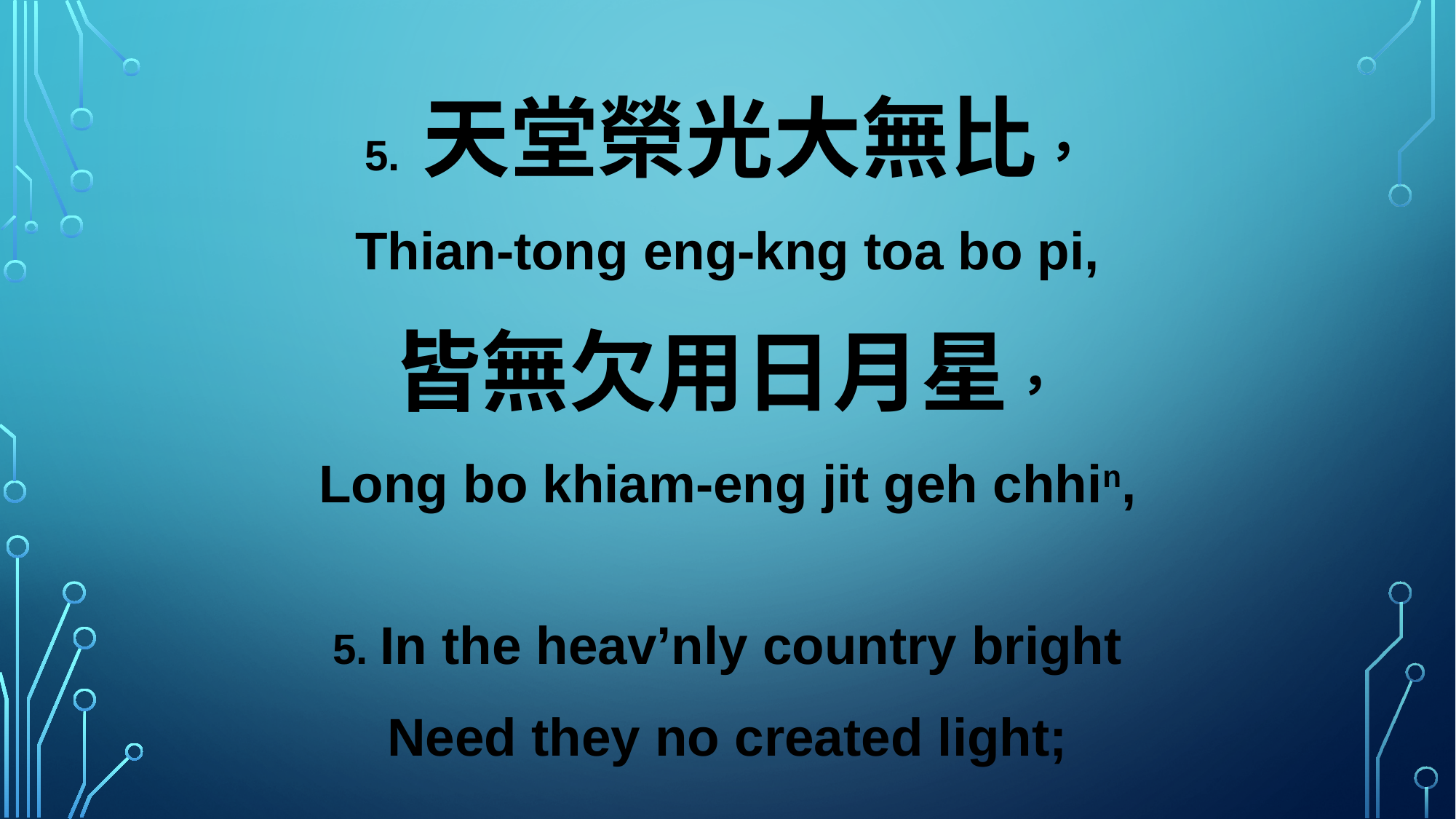

5. 天堂榮光大無比，
Thian-tong eng-kng toa bo pi,
皆無欠用日月星，
Long bo khiam-eng jit geh chhin,

5. In the heav’nly country bright
Need they no created light;